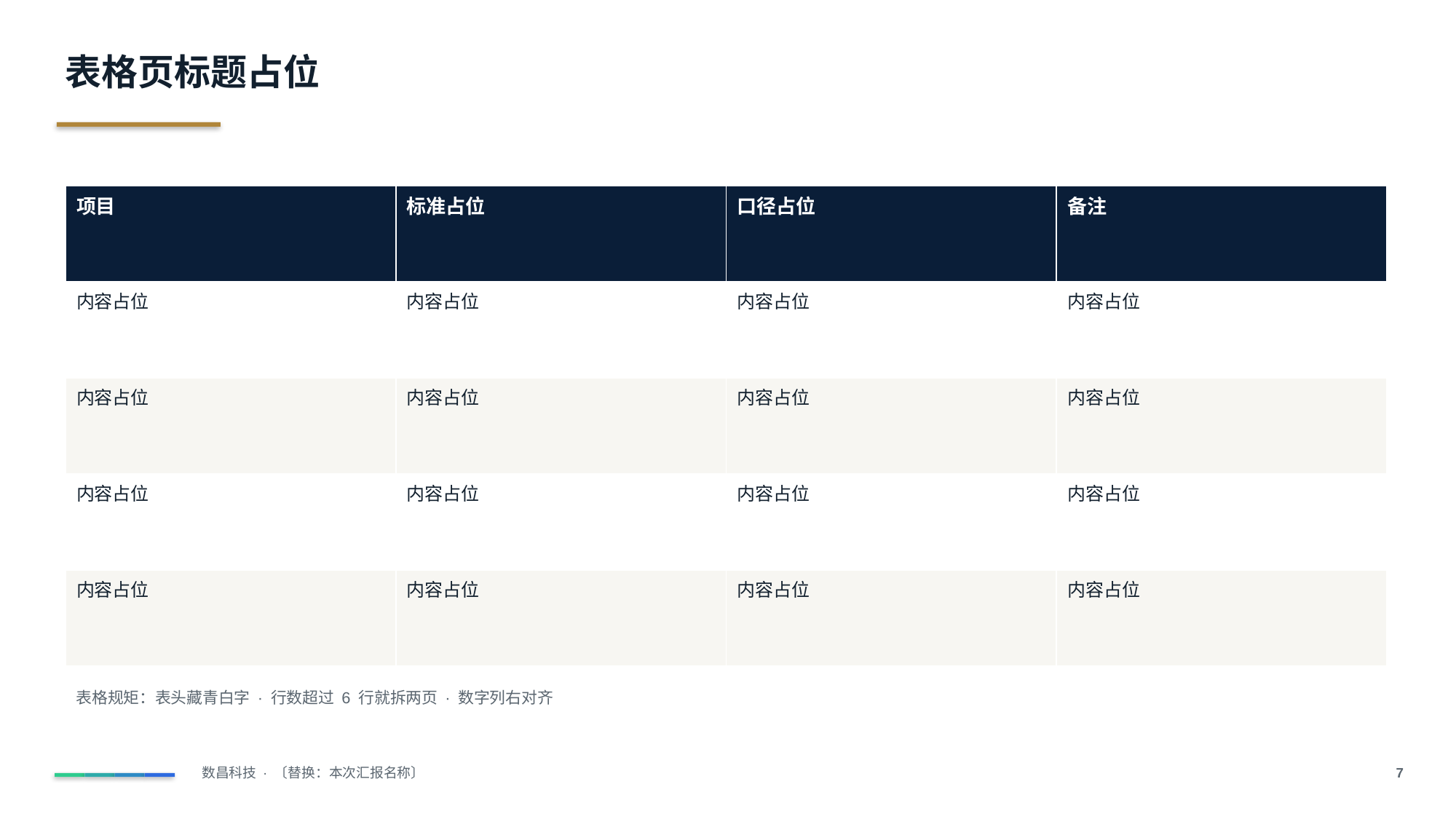

表格页标题占位

| 项目 | 标准占位 | 口径占位 | 备注 |
| --- | --- | --- | --- |
| 内容占位 | 内容占位 | 内容占位 | 内容占位 |
| 内容占位 | 内容占位 | 内容占位 | 内容占位 |
| 内容占位 | 内容占位 | 内容占位 | 内容占位 |
| 内容占位 | 内容占位 | 内容占位 | 内容占位 |
表格规矩：表头藏青白字 · 行数超过 6 行就拆两页 · 数字列右对齐
数昌科技 · 〔替换：本次汇报名称〕
7